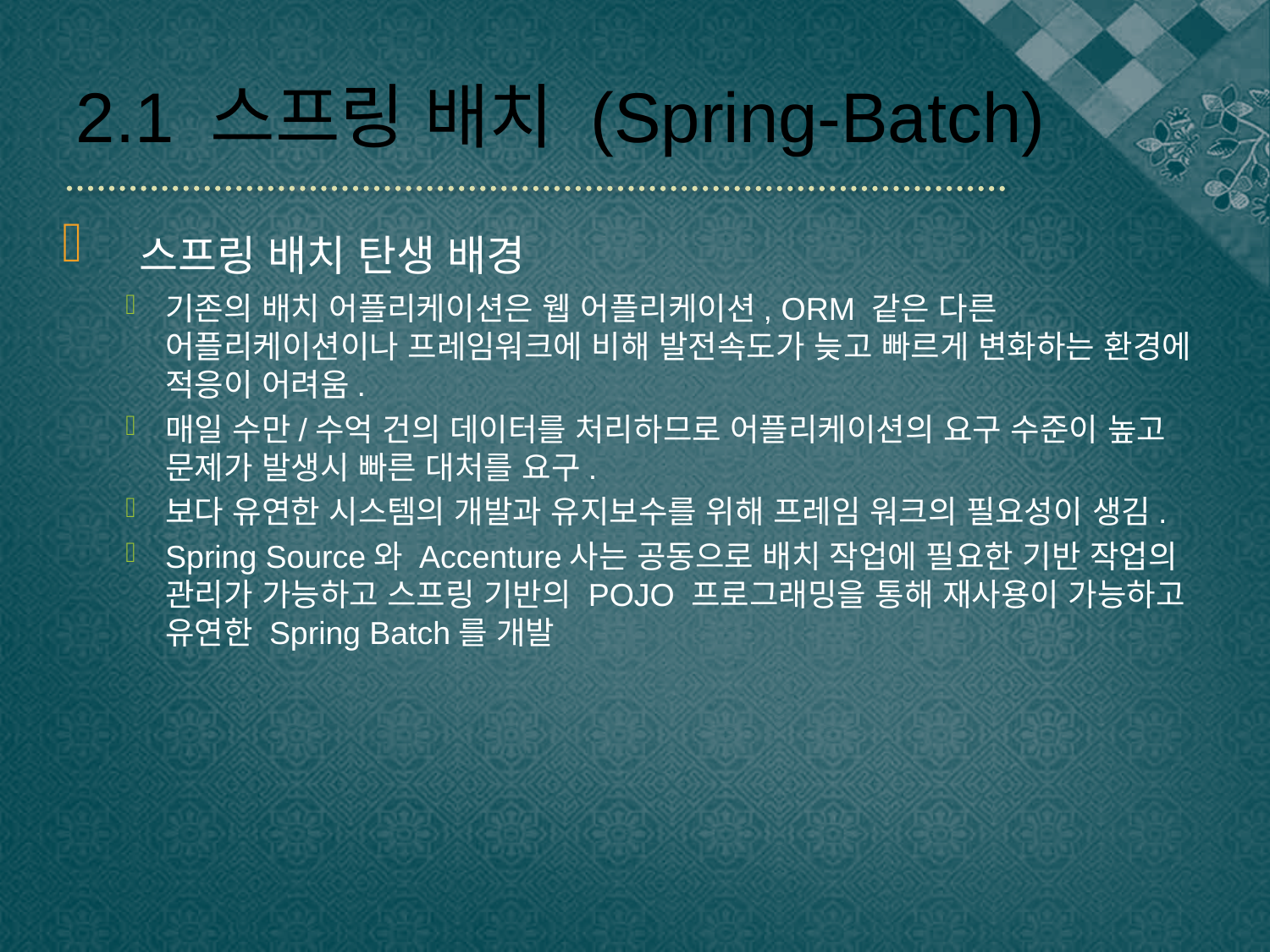

# 2.1 스프링 배치 (Spring-Batch)
 스프링 배치 탄생 배경
기존의 배치 어플리케이션은 웹 어플리케이션, ORM 같은 다른 어플리케이션이나 프레임워크에 비해 발전속도가 늦고 빠르게 변화하는 환경에 적응이 어려움.
매일 수만/수억 건의 데이터를 처리하므로 어플리케이션의 요구 수준이 높고 문제가 발생시 빠른 대처를 요구.
보다 유연한 시스템의 개발과 유지보수를 위해 프레임 워크의 필요성이 생김.
Spring Source와 Accenture사는 공동으로 배치 작업에 필요한 기반 작업의 관리가 가능하고 스프링 기반의 POJO 프로그래밍을 통해 재사용이 가능하고 유연한 Spring Batch를 개발